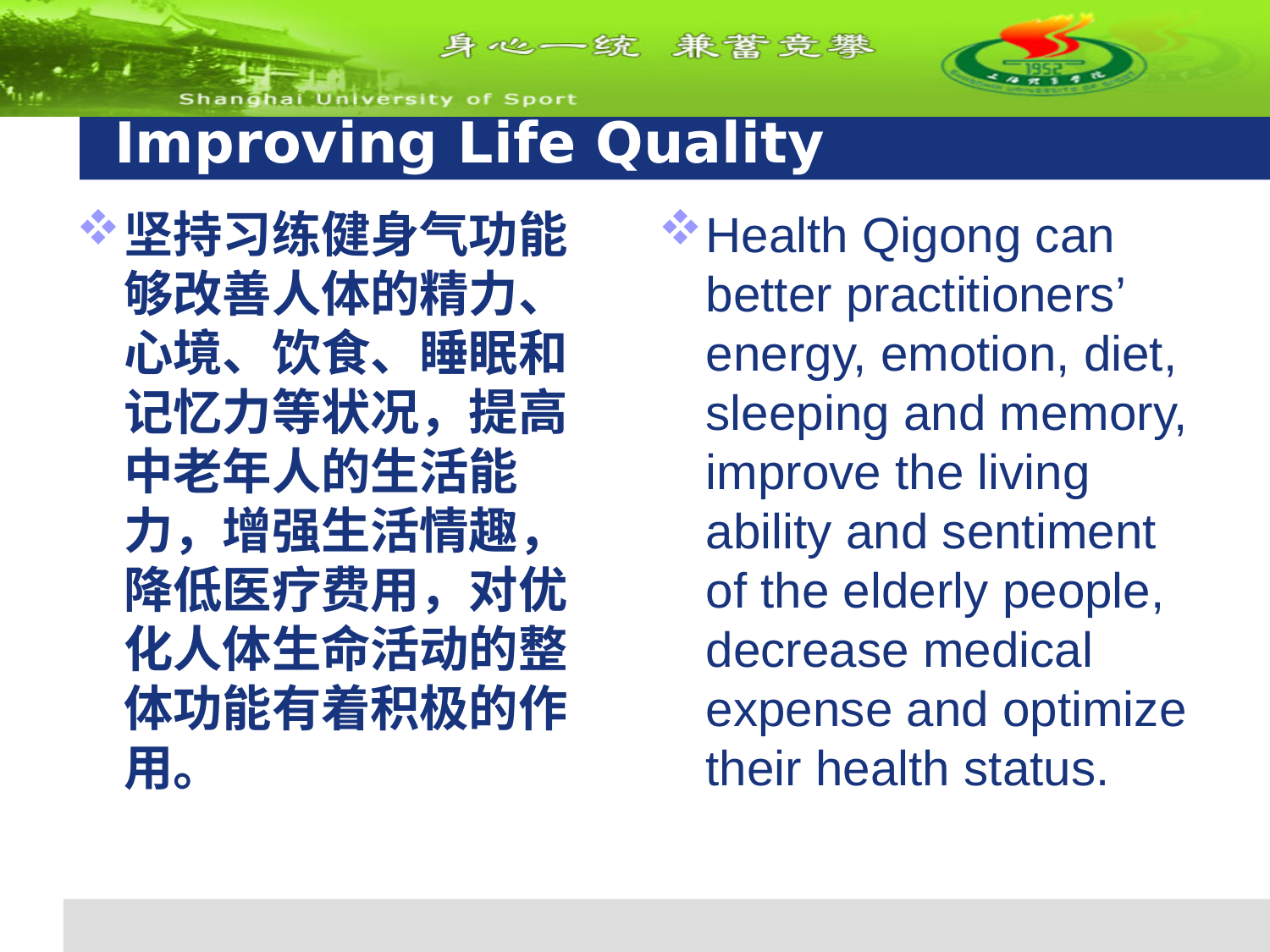

# Improving Life Quality
坚持习练健身气功能够改善人体的精力、心境、饮食、睡眠和记忆力等状况，提高中老年人的生活能力，增强生活情趣，降低医疗费用，对优化人体生命活动的整体功能有着积极的作用。
Health Qigong can better practitioners’ energy, emotion, diet, sleeping and memory, improve the living ability and sentiment of the elderly people, decrease medical expense and optimize their health status.